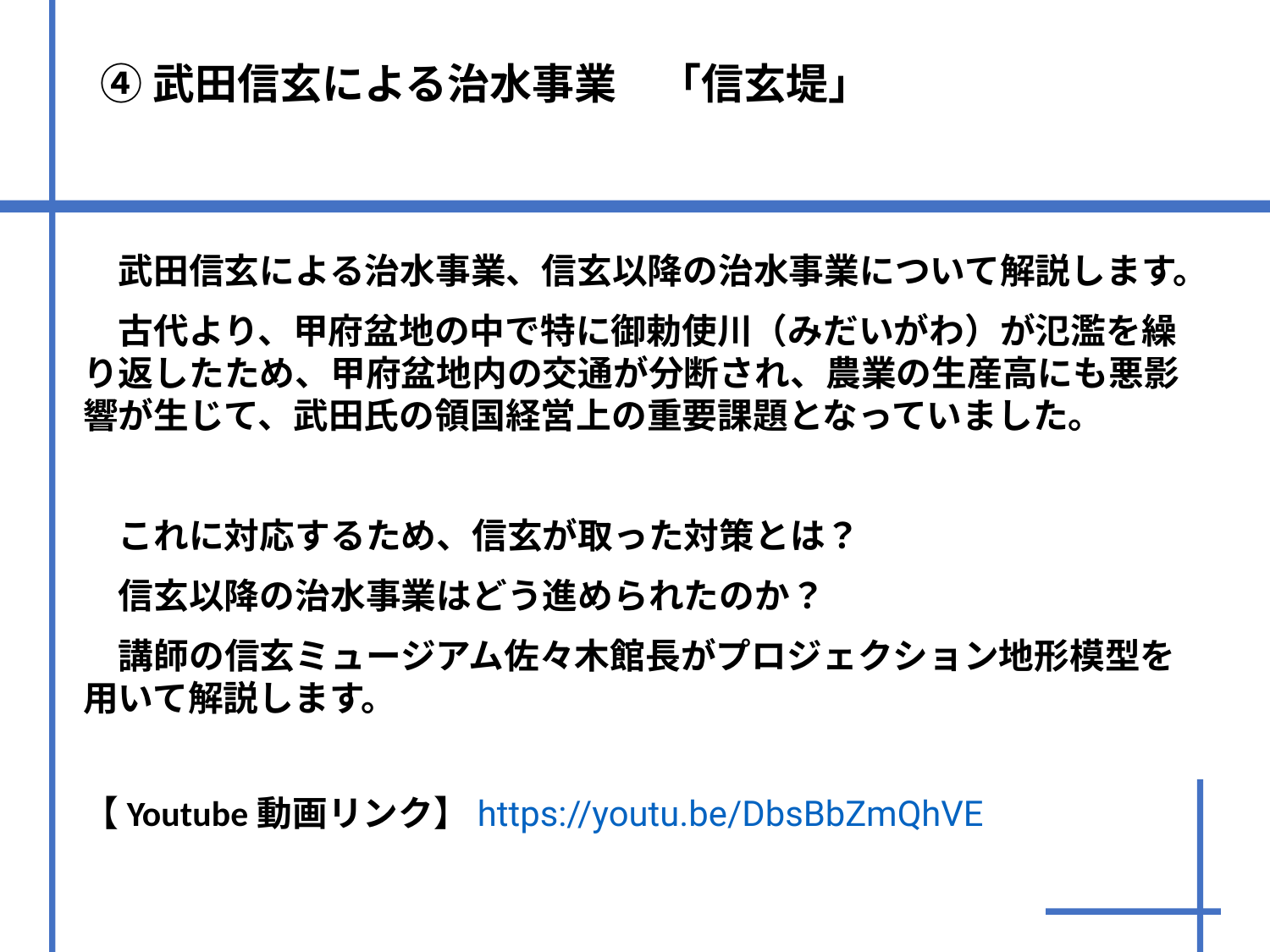

# ④武田信玄による治水事業　「信玄堤」
　武田信玄による治水事業、信玄以降の治水事業について解説します。
　古代より、甲府盆地の中で特に御勅使川（みだいがわ）が氾濫を繰り返したため、甲府盆地内の交通が分断され、農業の生産高にも悪影響が生じて、武田氏の領国経営上の重要課題となっていました。

　これに対応するため、信玄が取った対策とは？
　信玄以降の治水事業はどう進められたのか？
　講師の信玄ミュージアム佐々木館長がプロジェクション地形模型を用いて解説します。

【Youtube動画リンク】https://youtu.be/DbsBbZmQhVE